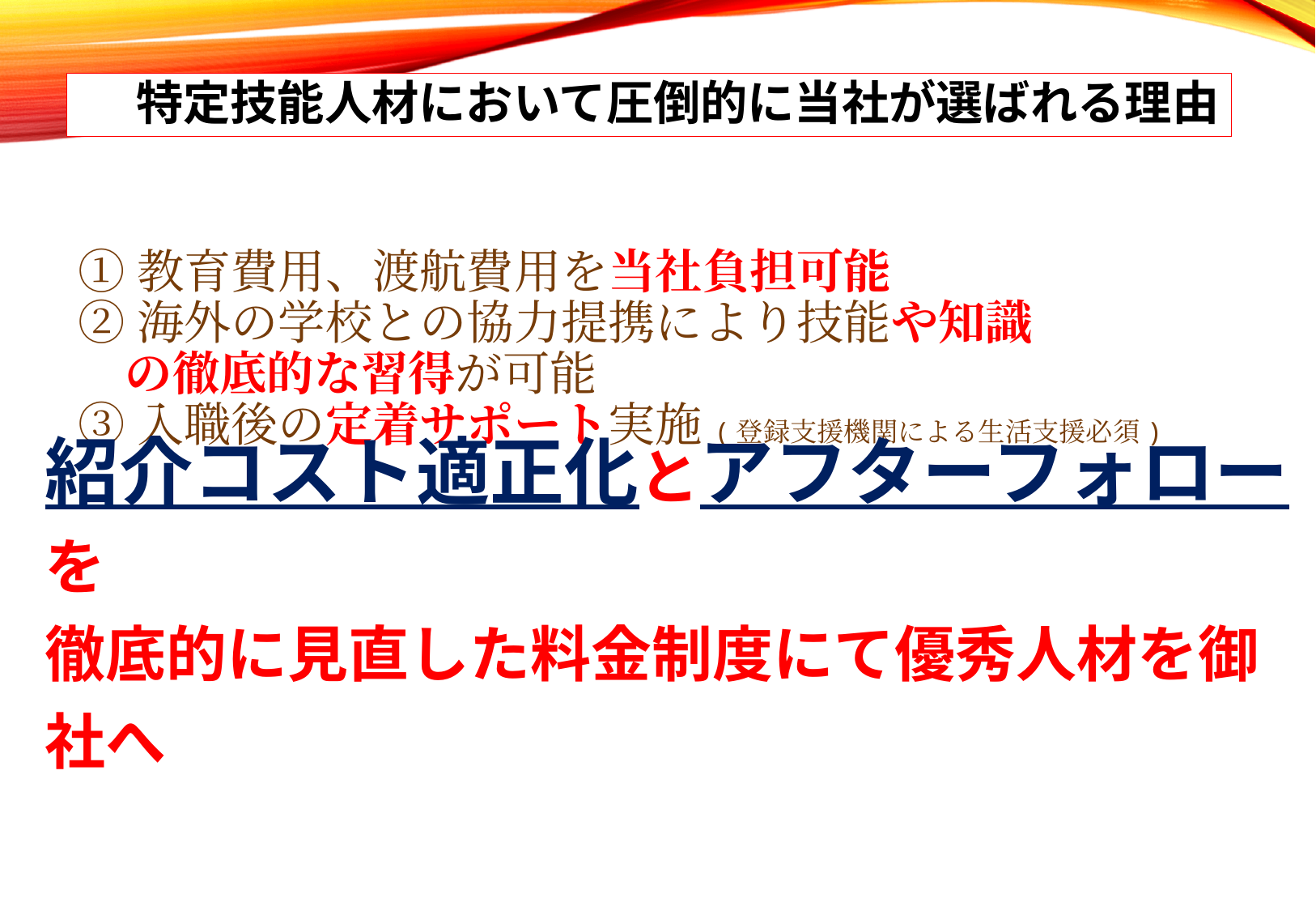

# 特定技能人材において圧倒的に当社が選ばれる理由
①教育費用、渡航費用を当社負担可能
②海外の学校との協力提携により技能や知識
　の徹底的な習得が可能
③入職後の定着サポート実施(登録支援機関による生活支援必須)

紹介コスト適正化とアフターフォローを
徹底的に見直した料金制度にて優秀人材を御社へ